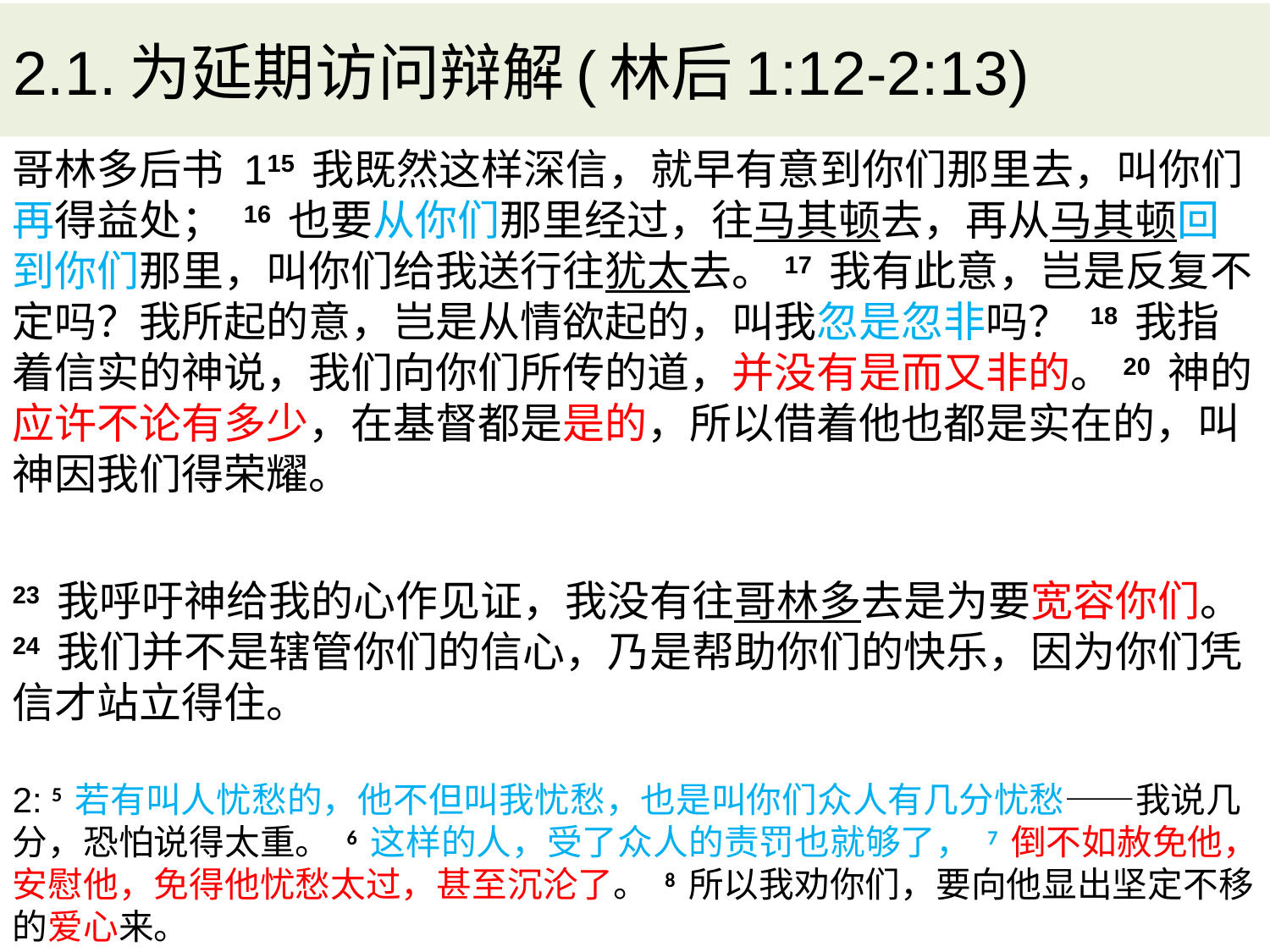

# 2.1.为延期访问辩解(林后1:12-2:13)
哥林多后书 115 我既然这样深信，就早有意到你们那里去，叫你们再得益处； 16 也要从你们那里经过，往马其顿去，再从马其顿回到你们那里，叫你们给我送行往犹太去。17 我有此意，岂是反复不定吗？我所起的意，岂是从情欲起的，叫我忽是忽非吗？ 18 我指着信实的神说，我们向你们所传的道，并没有是而又非的。20 神的应许不论有多少，在基督都是是的，所以借着他也都是实在的，叫神因我们得荣耀。

23 我呼吁神给我的心作见证，我没有往哥林多去是为要宽容你们。 24 我们并不是辖管你们的信心，乃是帮助你们的快乐，因为你们凭信才站立得住。

2: 5 若有叫人忧愁的，他不但叫我忧愁，也是叫你们众人有几分忧愁——我说几分，恐怕说得太重。 6 这样的人，受了众人的责罚也就够了， 7 倒不如赦免他，安慰他，免得他忧愁太过，甚至沉沦了。 8 所以我劝你们，要向他显出坚定不移的爱心来。